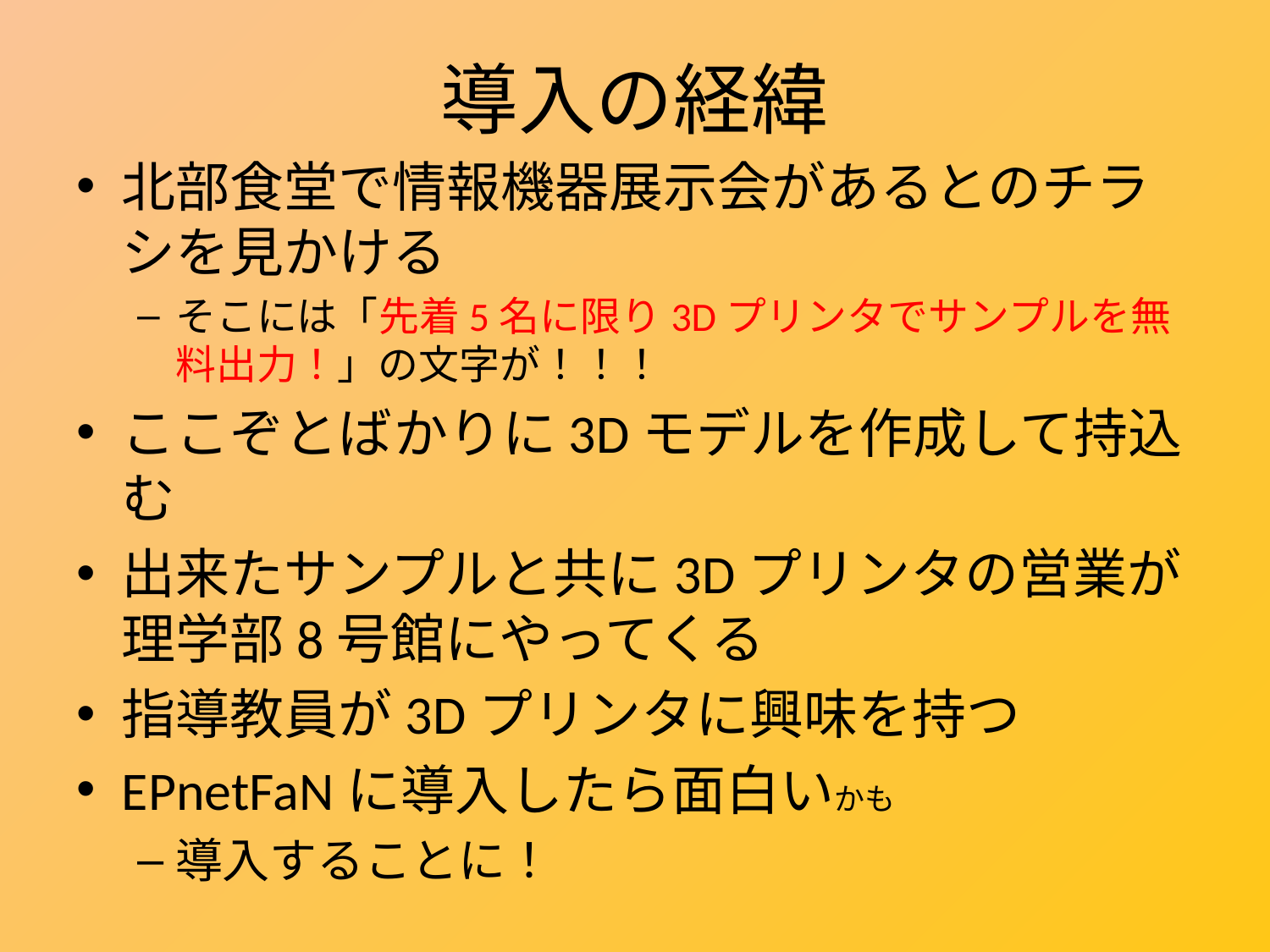

# 導入の経緯
北部食堂で情報機器展示会があるとのチラシを見かける
そこには「先着5名に限り3Dプリンタでサンプルを無料出力！」の文字が！！！
ここぞとばかりに3Dモデルを作成して持込む
出来たサンプルと共に3Dプリンタの営業が理学部8号館にやってくる
指導教員が3Dプリンタに興味を持つ
EPnetFaNに導入したら面白いかも
導入することに！